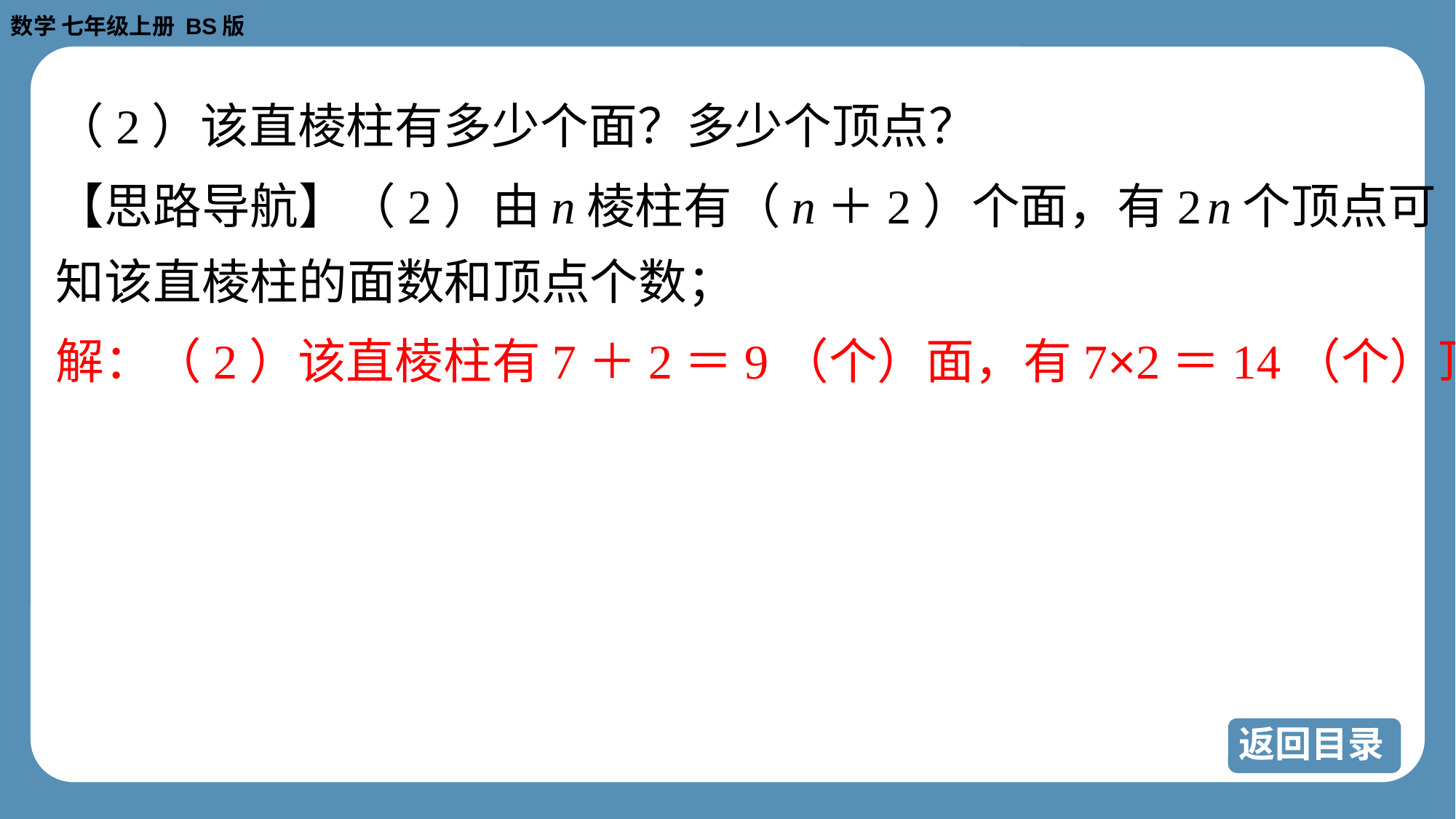

（2）该直棱柱有多少个面？多少个顶点？
【思路导航】（2）由 n 棱柱有（ n ＋2）个面，有2 n 个顶点可知该直棱柱的面数和顶点个数；
解：（2）该直棱柱有7＋2＝9（个）面，有7×2＝14（个）顶点.